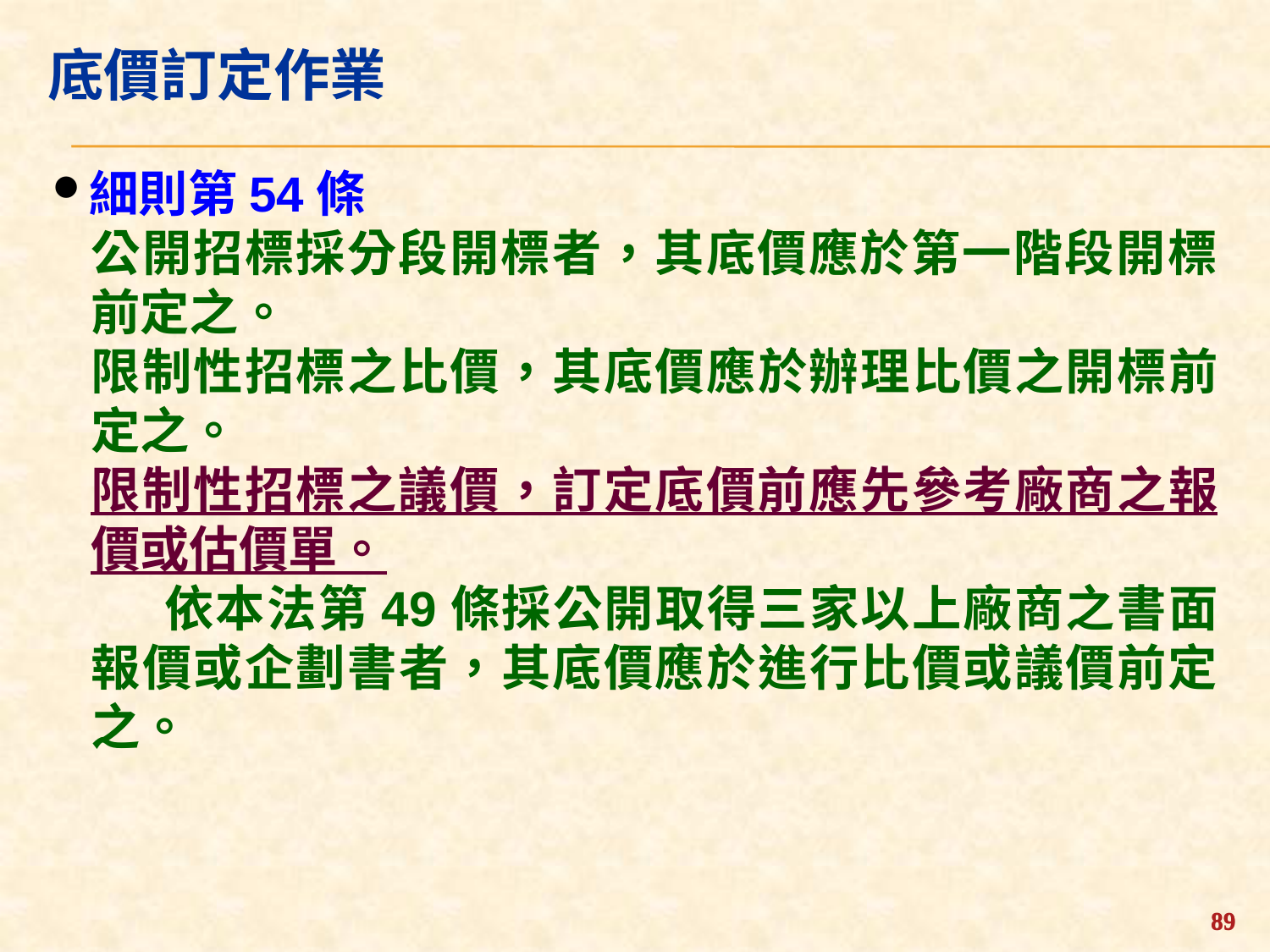

底價訂定作業
細則第54條
公開招標採分段開標者，其底價應於第一階段開標前定之。
限制性招標之比價，其底價應於辦理比價之開標前定之。
限制性招標之議價，訂定底價前應先參考廠商之報價或估價單。
依本法第49條採公開取得三家以上廠商之書面報價或企劃書者，其底價應於進行比價或議價前定之。

89
89